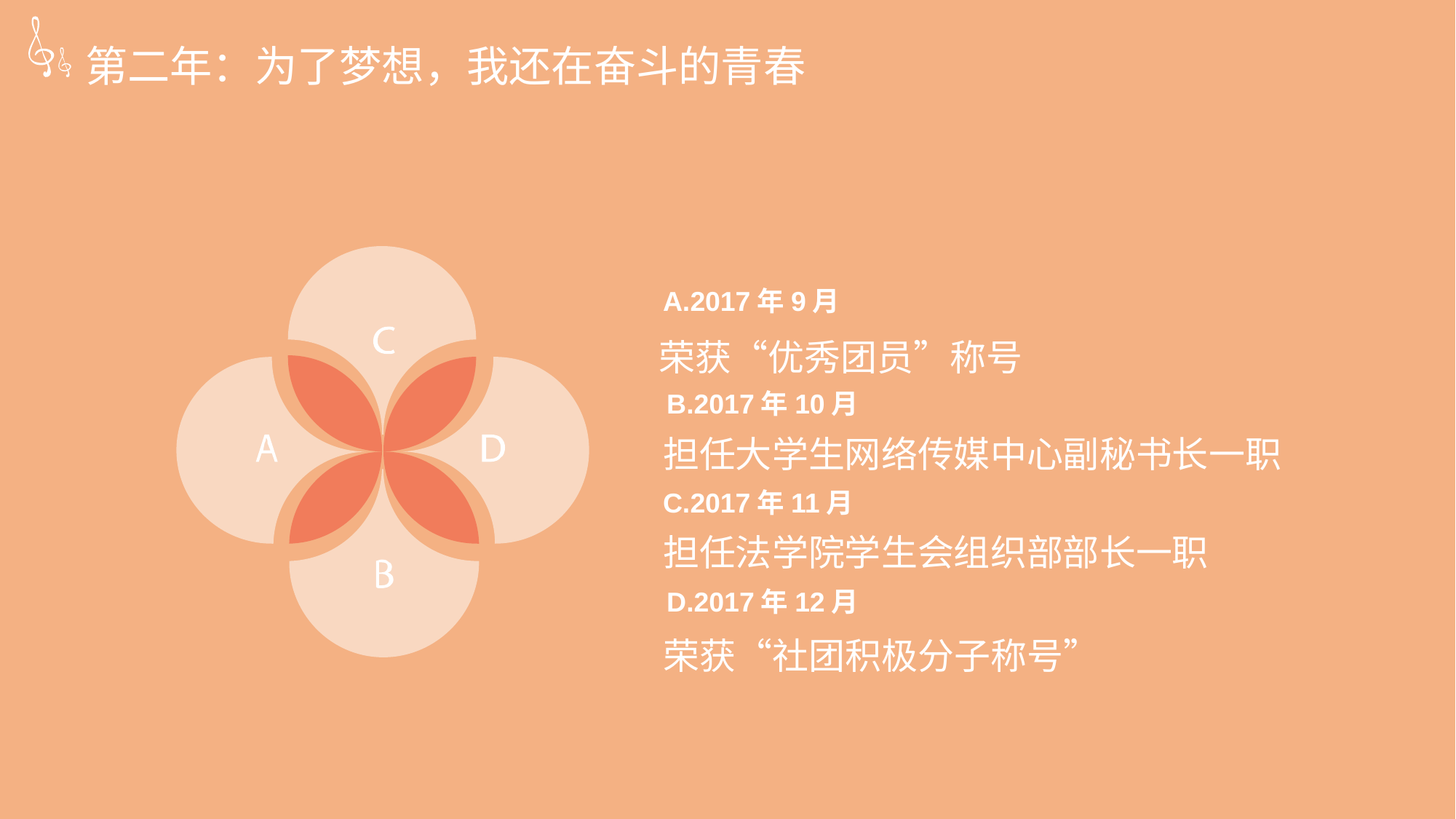

第二年：为了梦想，我还在奋斗的青春

A.2017年9月
荣获“优秀团员”称号
B.2017年10月
担任大学生网络传媒中心副秘书长一职
C.2017年11月
担任法学院学生会组织部部长一职
D.2017年12月
荣获“社团积极分子称号”